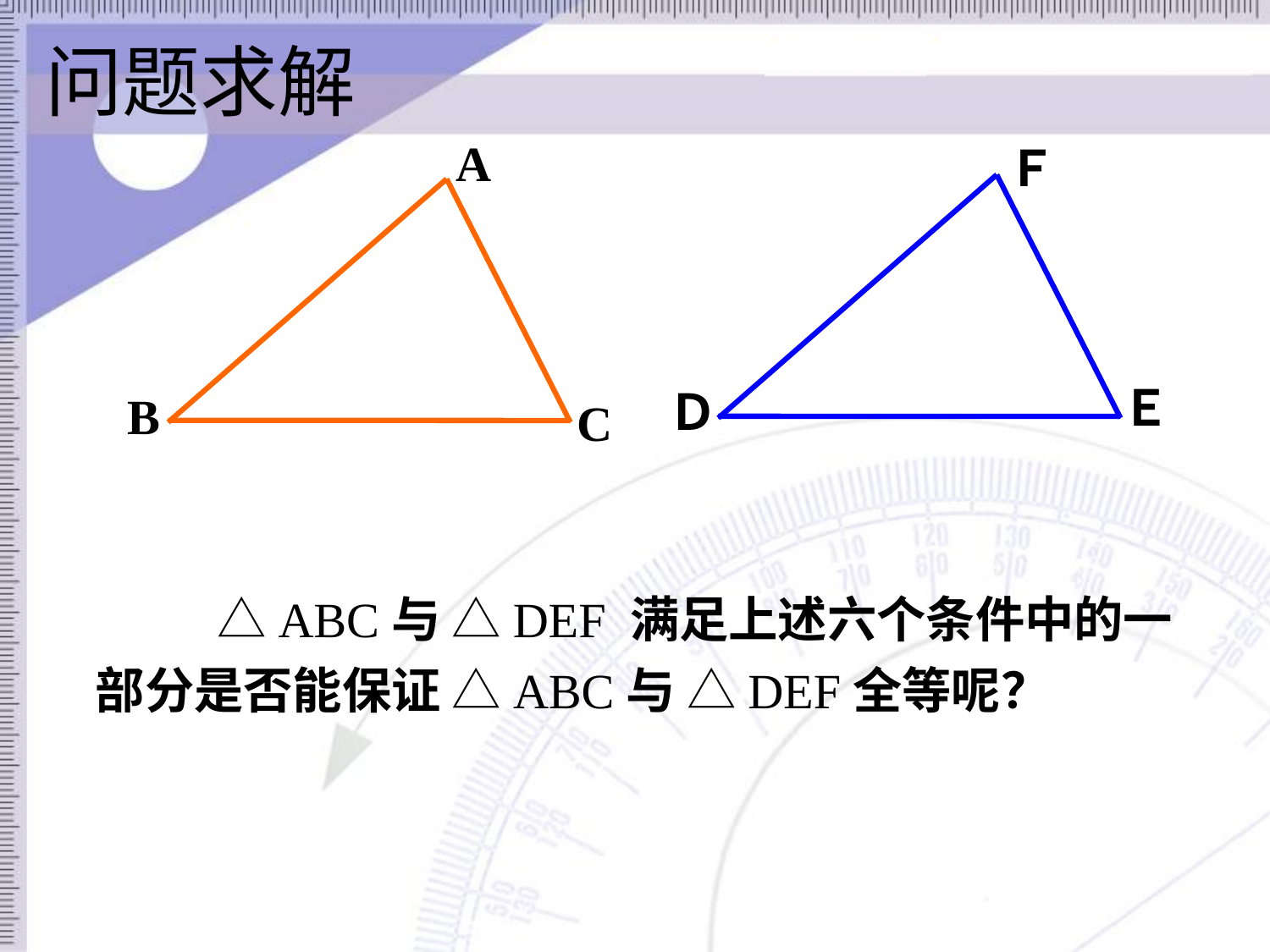

问题求解
A
Ｆ

Ｅ
Ｄ
B
C
 　　△ABC与 △DEF 满足上述六个条件中的一部分是否能保证 △ABC与 △DEF全等呢？